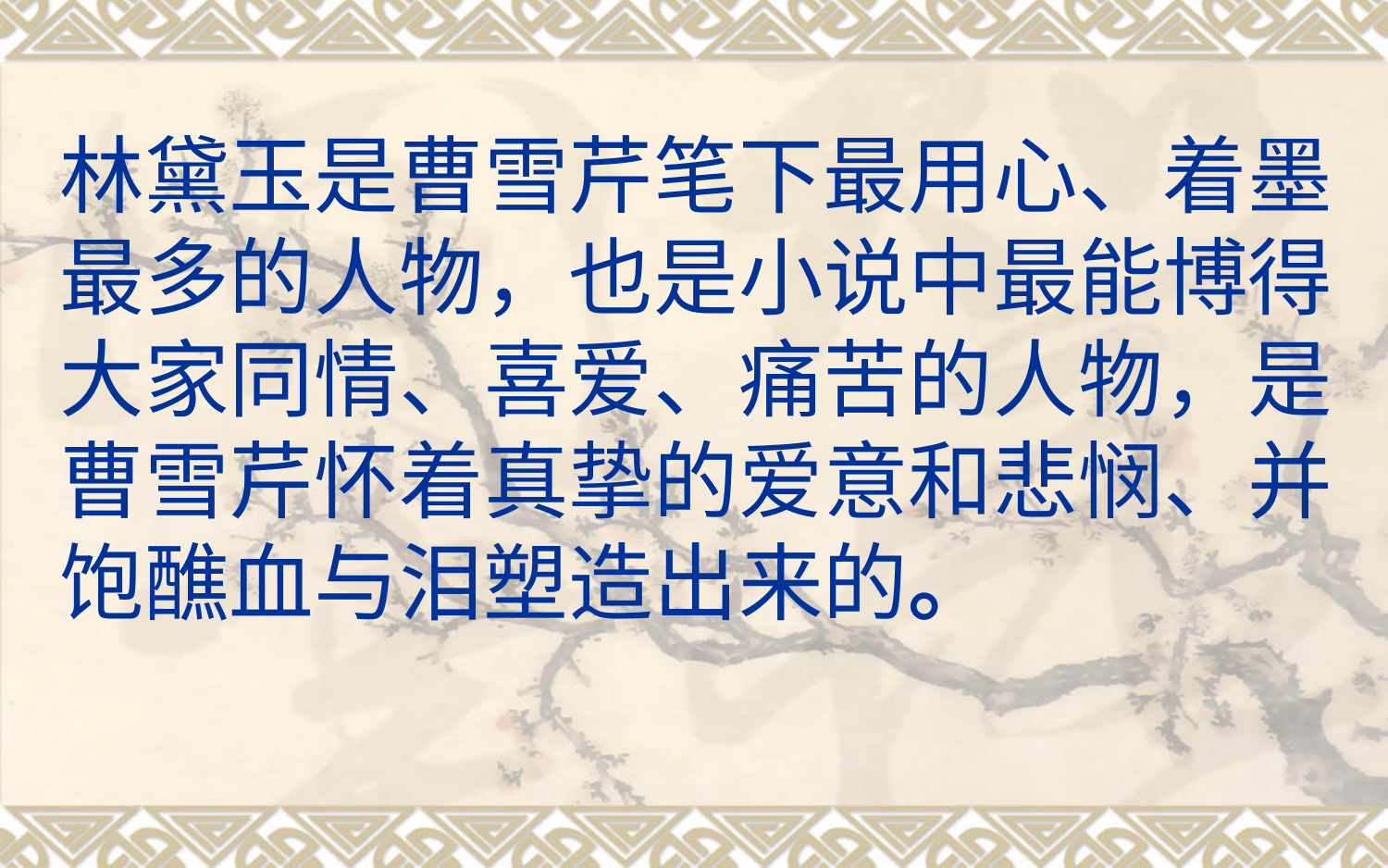

# 林黛玉是曹雪芹笔下最用心、着墨最多的人物，也是小说中最能博得大家同情、喜爱、痛苦的人物，是曹雪芹怀着真挚的爱意和悲悯、并饱醮血与泪塑造出来的。